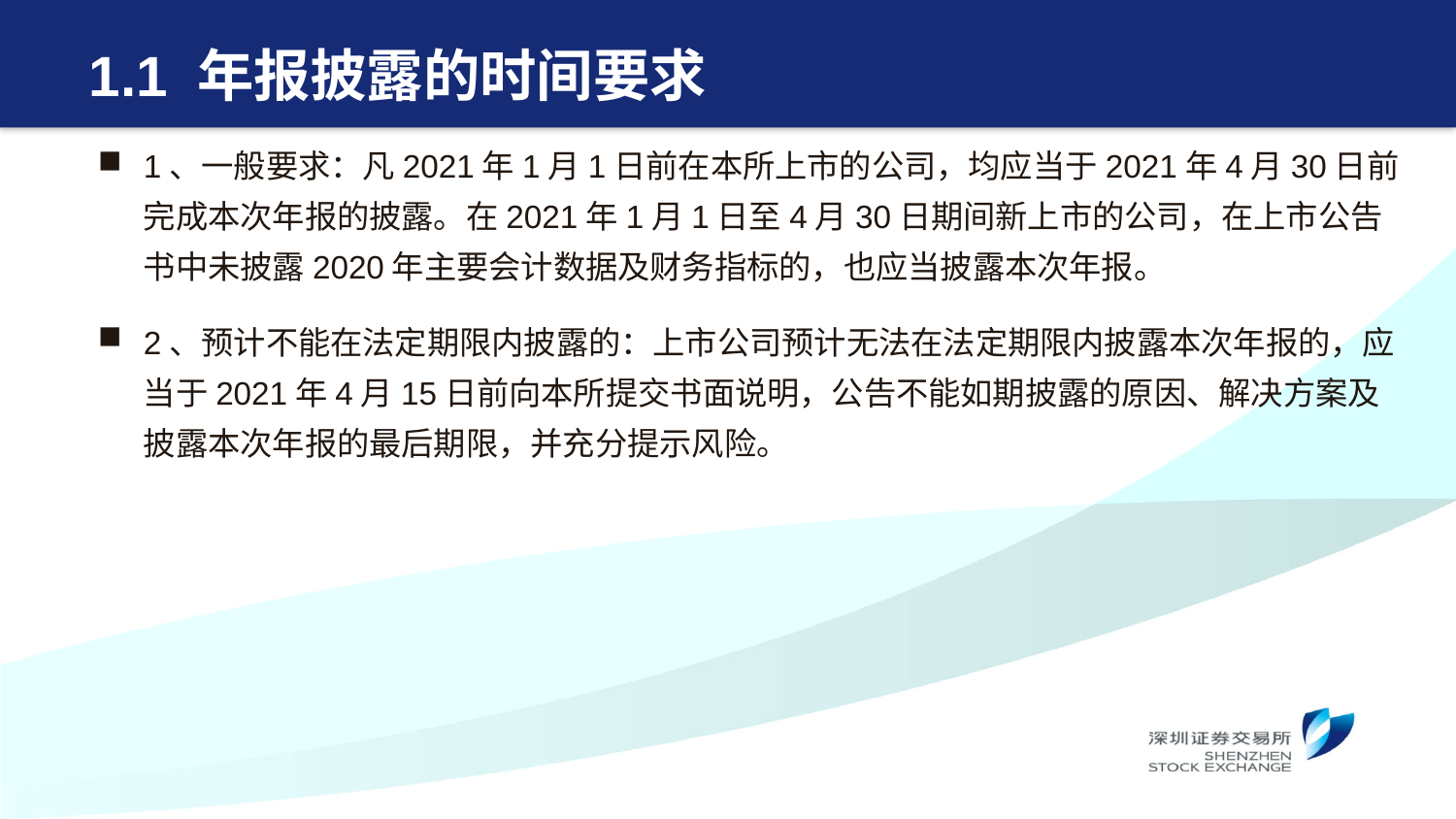

# 1.1 年报披露的时间要求
1、一般要求：凡2021年1月1日前在本所上市的公司，均应当于2021年4月30日前完成本次年报的披露。在2021年1月1日至4月30日期间新上市的公司，在上市公告书中未披露2020年主要会计数据及财务指标的，也应当披露本次年报。
2、预计不能在法定期限内披露的：上市公司预计无法在法定期限内披露本次年报的，应当于2021年4月15日前向本所提交书面说明，公告不能如期披露的原因、解决方案及披露本次年报的最后期限，并充分提示风险。